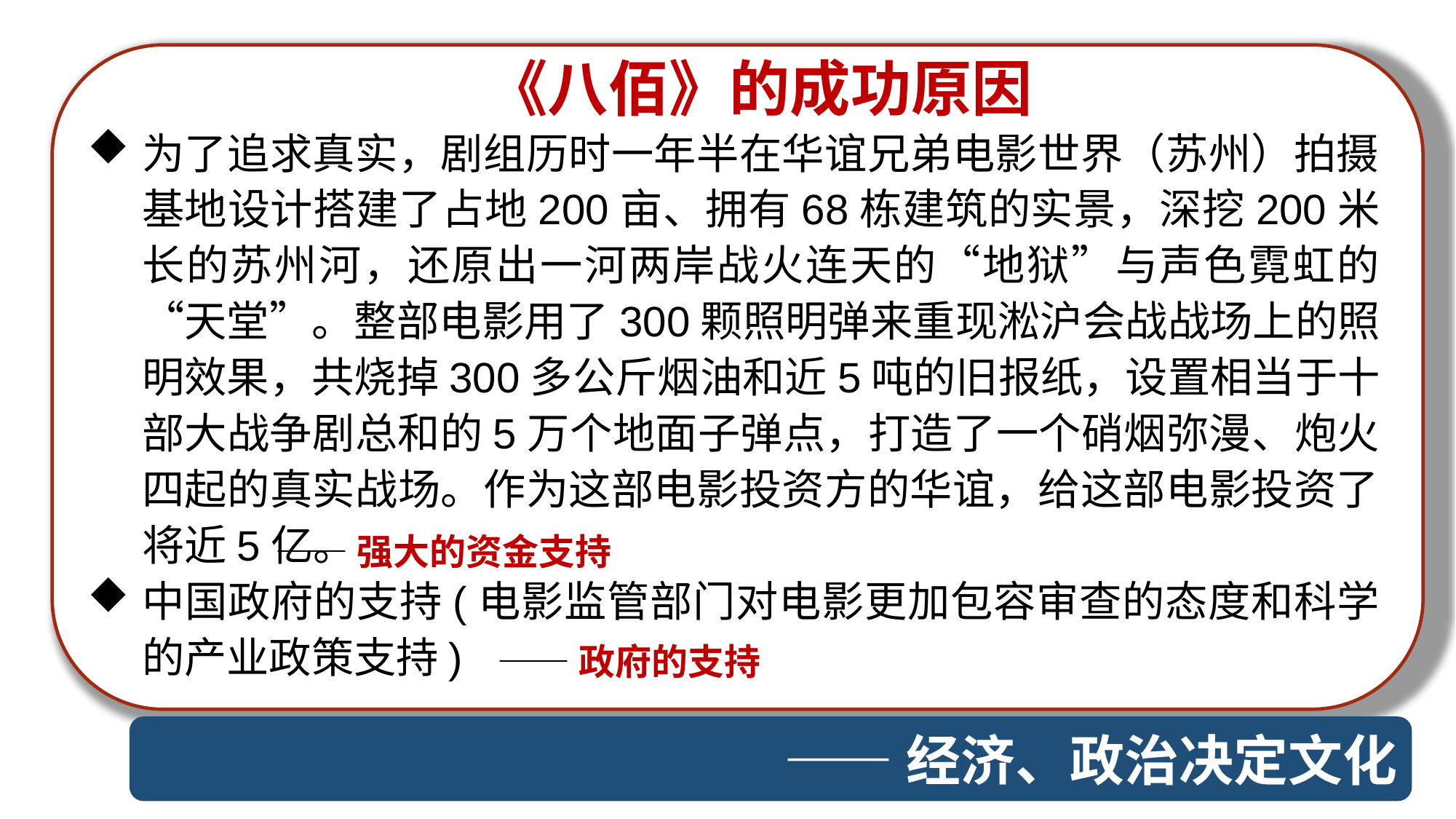

《八佰》的成功原因

为了追求真实，剧组历时一年半在华谊兄弟电影世界（苏州）拍摄基地设计搭建了占地200亩、拥有68栋建筑的实景，深挖200米长的苏州河，还原出一河两岸战火连天的“地狱”与声色霓虹的“天堂”。整部电影用了300颗照明弹来重现淞沪会战战场上的照明效果，共烧掉300多公斤烟油和近5吨的旧报纸，设置相当于十部大战争剧总和的5万个地面子弹点，打造了一个硝烟弥漫、炮火四起的真实战场。作为这部电影投资方的华谊，给这部电影投资了将近5亿。
中国政府的支持(电影监管部门对电影更加包容审查的态度和科学的产业政策支持)
——强大的资金支持
——政府的支持

——经济、政治决定文化